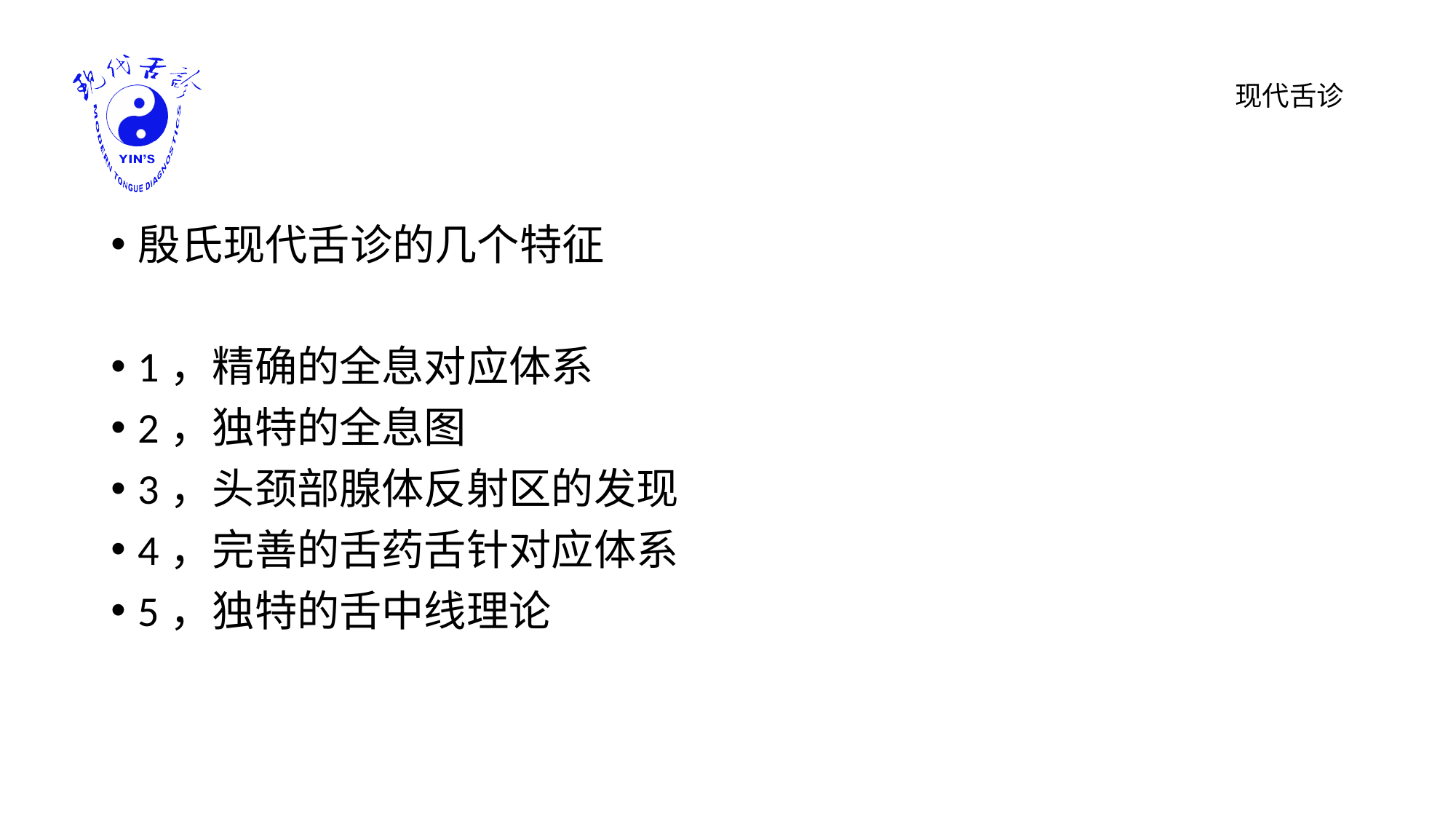

殷氏现代舌诊的几个特征

1，精确的全息对应体系
2，独特的全息图
3，头颈部腺体反射区的发现
4，完善的舌药舌针对应体系
5，独特的舌中线理论